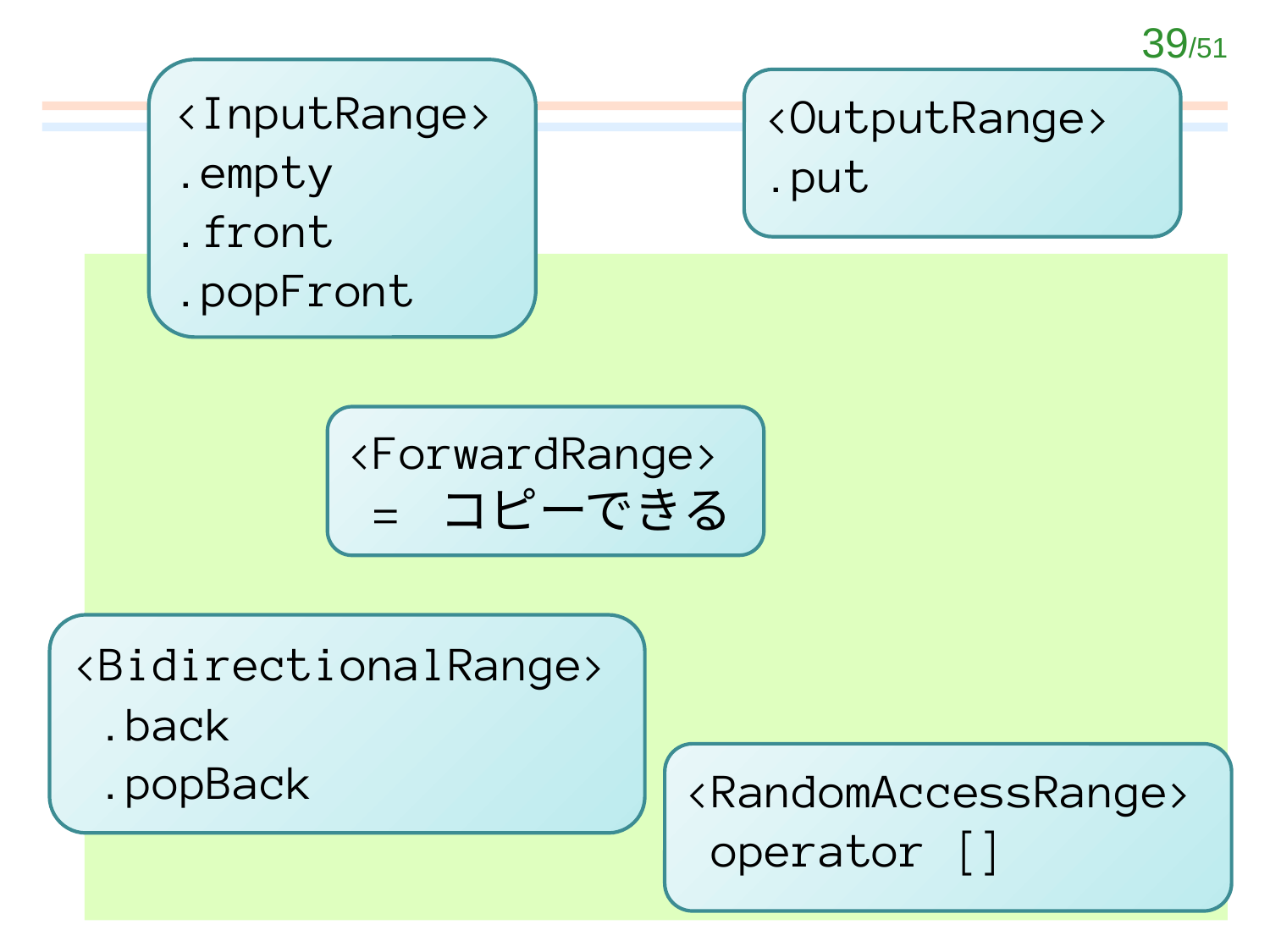

#
<InputRange>
.empty
.front
.popFront
<OutputRange>
.put

<ForwardRange>
 = コピーできる
<BidirectionalRange>
 .back
 .popBack

<RandomAccessRange>
 operator []